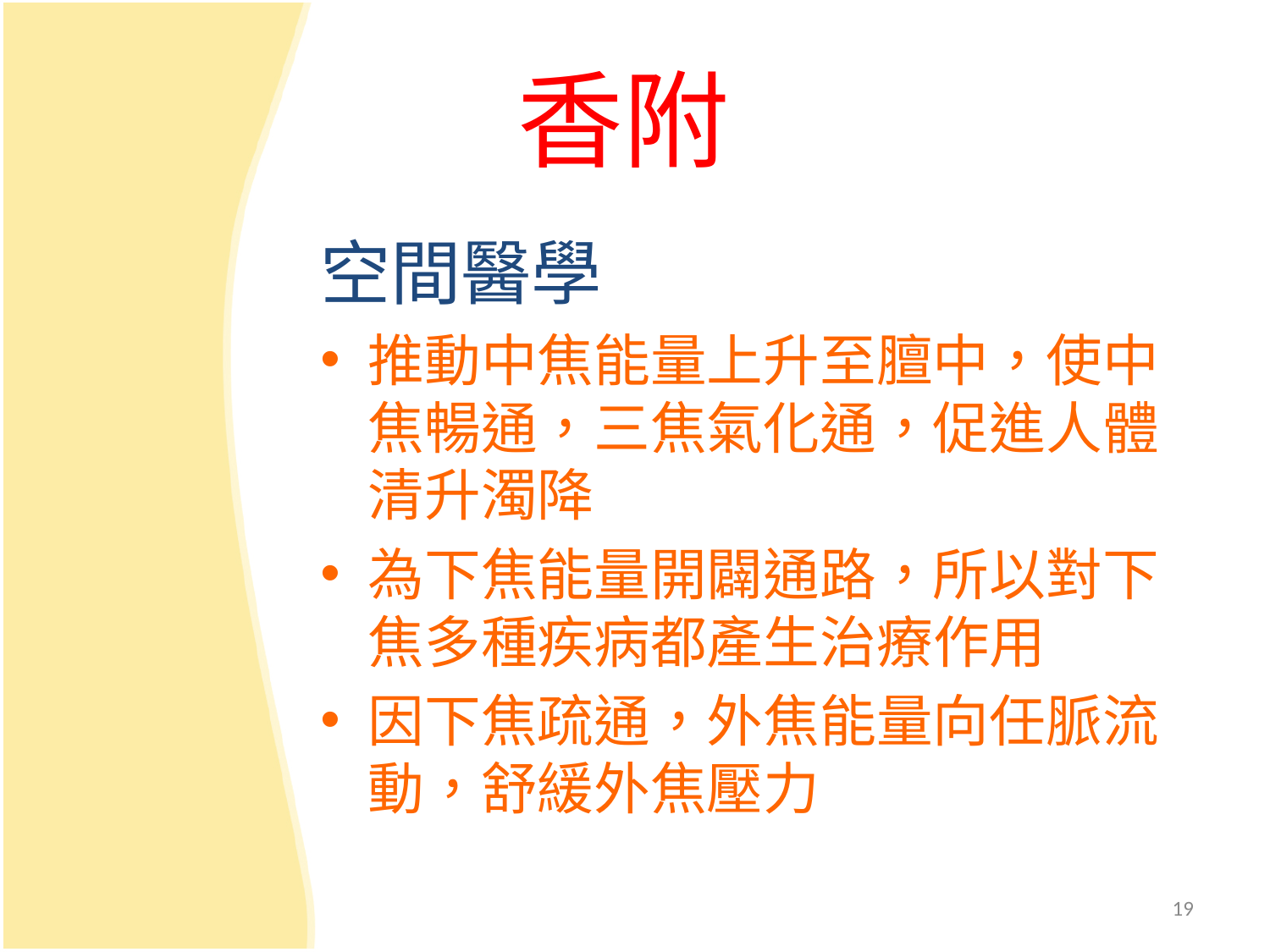

香附
空間醫學
推動中焦能量上升至膻中，使中焦暢通，三焦氣化通，促進人體清升濁降
為下焦能量開闢通路，所以對下焦多種疾病都產生治療作用
因下焦疏通，外焦能量向任脈流動，舒緩外焦壓力
19